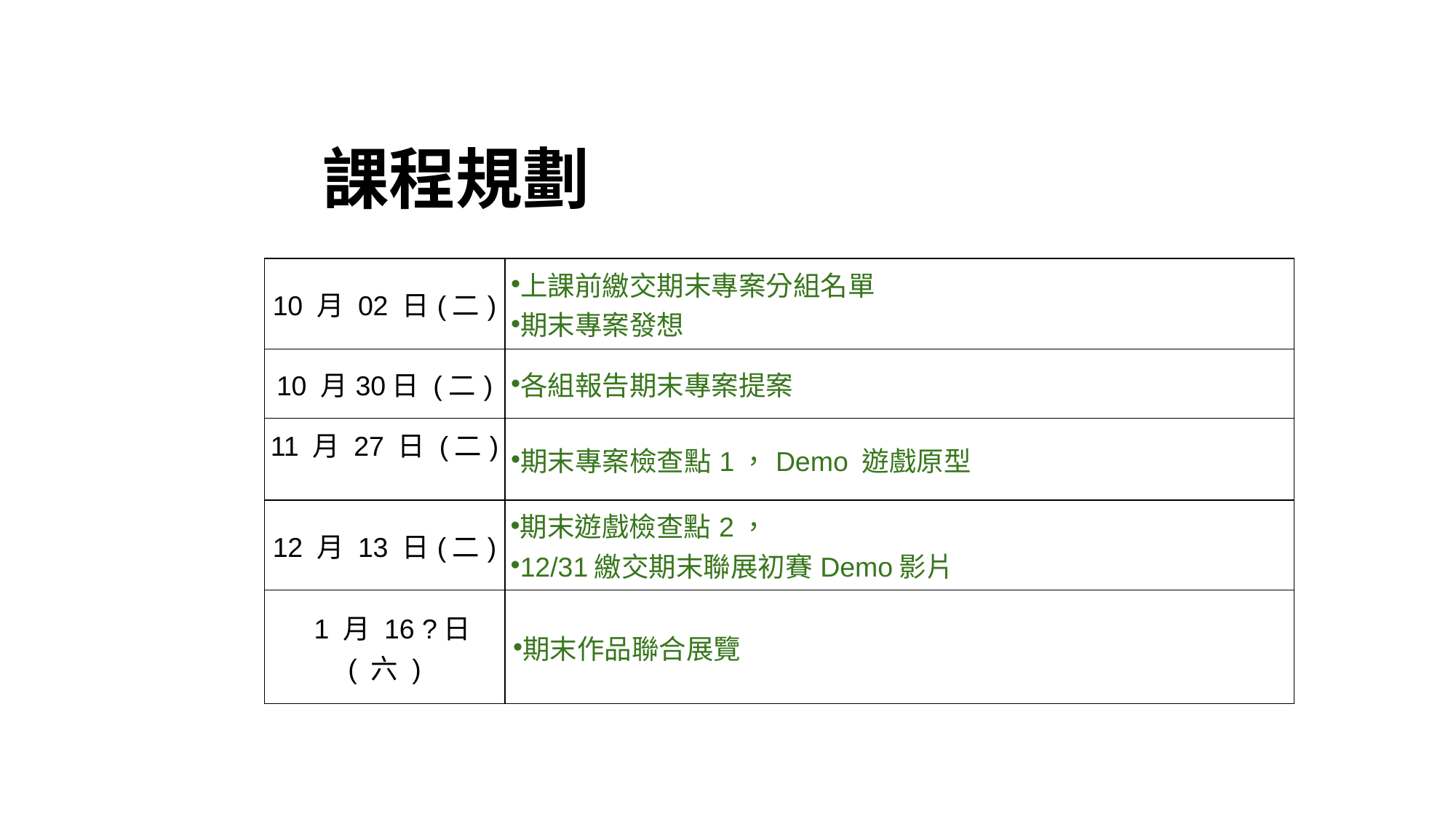

# 課程規劃
| 10 月 02 日(二) | 上課前繳交期末專案分組名單 期末專案發想 |
| --- | --- |
| 10 月30日 (二) | 各組報告期末專案提案 |
| 11 月 27 日 (二) | 期末專案檢查點1，Demo 遊戲原型 |
| 12 月 13 日(二) | 期末遊戲檢查點2， 12/31繳交期末聯展初賽Demo影片 |
| 1 月 16 ?日 ( 六 ) | 期末作品聯合展覽 |